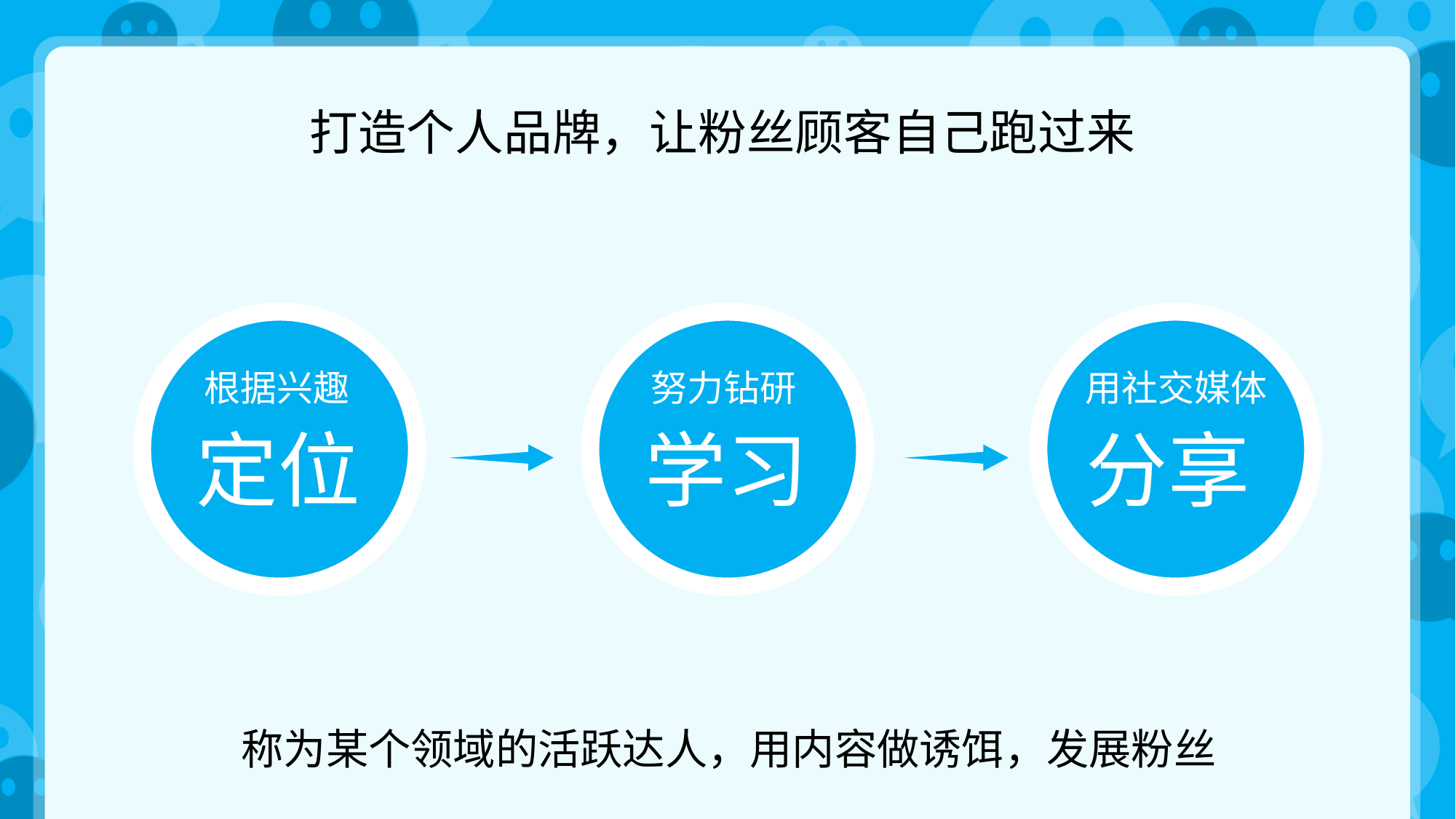

打造个人品牌，让粉丝顾客自己跑过来

根据兴趣
努力钻研
用社交媒体

定位
学习
分享

称为某个领域的活跃达人，用内容做诱饵，发展粉丝